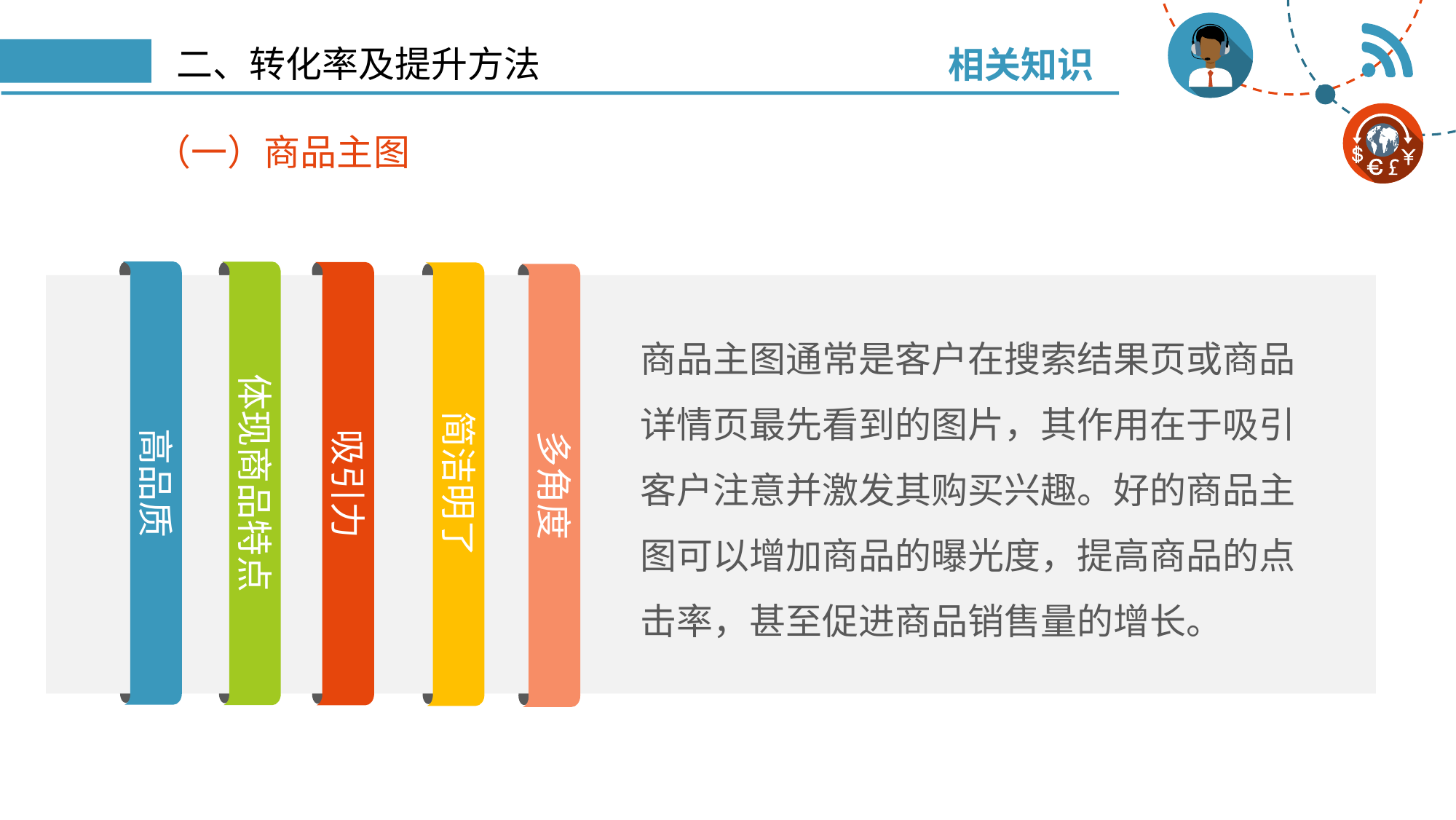

相关知识
# 二、转化率及提升方法
（一）商品主图
高品质
体现商品特点

吸引力

简洁明了

多角度

商品主图通常是客户在搜索结果页或商品详情页最先看到的图片，其作用在于吸引客户注意并激发其购买兴趣。好的商品主图可以增加商品的曝光度，提高商品的点击率，甚至促进商品销售量的增长。